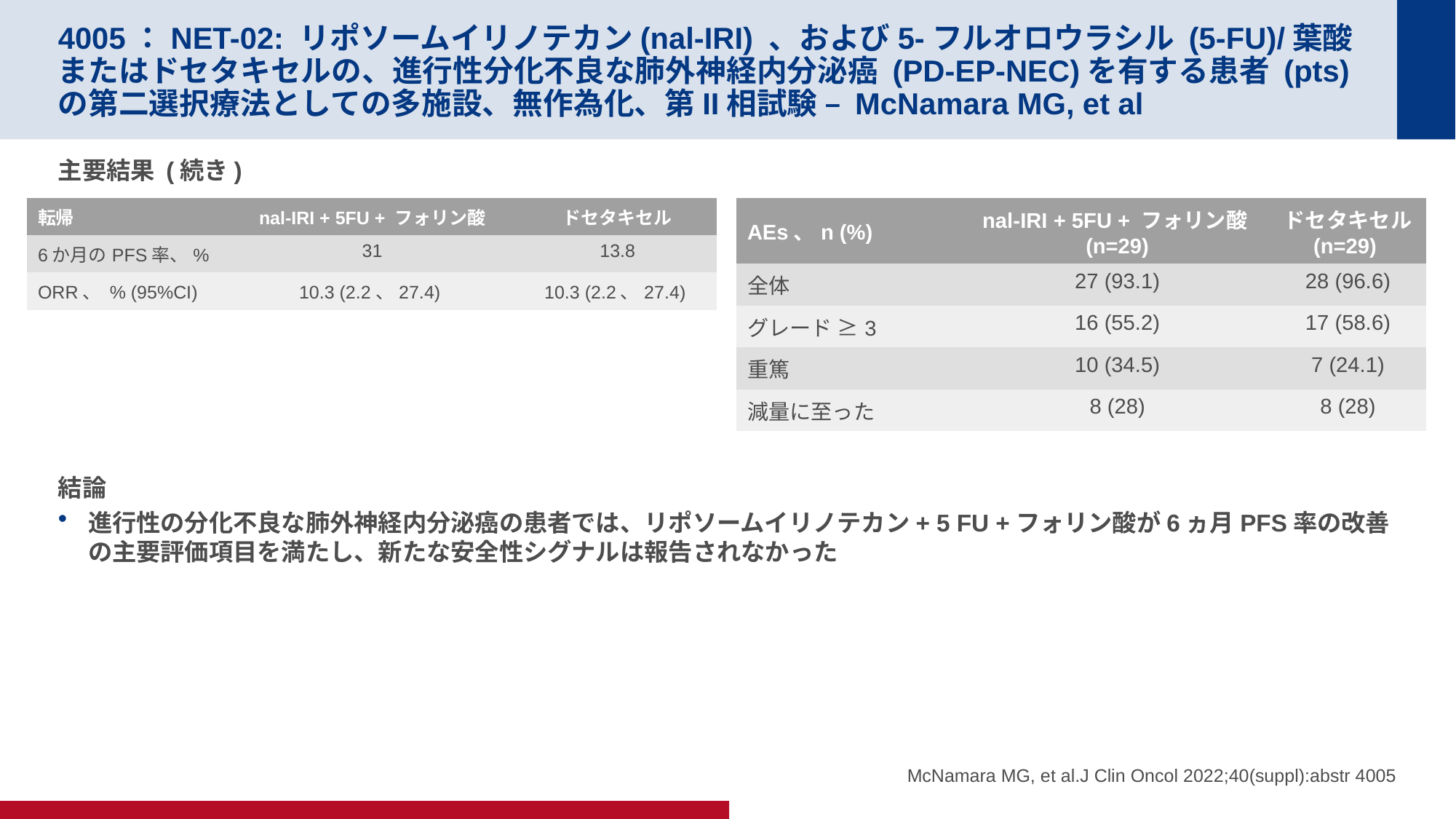

# 4005：NET-02: リポソームイリノテカン(nal-IRI) 、および5-フルオロウラシル (5-FU)/葉酸またはドセタキセルの、進行性分化不良な肺外神経内分泌癌 (PD-EP-NEC)を有する患者 (pts) の第二選択療法としての多施設、無作為化、第II相試験 – McNamara MG, et al
主要結果 (続き)
結論
進行性の分化不良な肺外神経内分泌癌の患者では、リポソームイリノテカン+ 5 FU +フォリン酸が6ヵ月PFS率の改善の主要評価項目を満たし、新たな安全性シグナルは報告されなかった
| 転帰 | nal-IRI + 5FU + フォリン酸 | ドセタキセル |
| --- | --- | --- |
| 6か月のPFS率、% | 31 | 13.8 |
| ORR、 % (95%CI) | 10.3 (2.2、27.4) | 10.3 (2.2、27.4) |
| AEs、n (%) | nal-IRI + 5FU + フォリン酸 (n=29) | ドセタキセル (n=29) |
| --- | --- | --- |
| 全体 | 27 (93.1) | 28 (96.6) |
| グレード ≥3 | 16 (55.2) | 17 (58.6) |
| 重篤 | 10 (34.5) | 7 (24.1) |
| 減量に至った | 8 (28) | 8 (28) |
McNamara MG, et al.J Clin Oncol 2022;40(suppl):abstr 4005